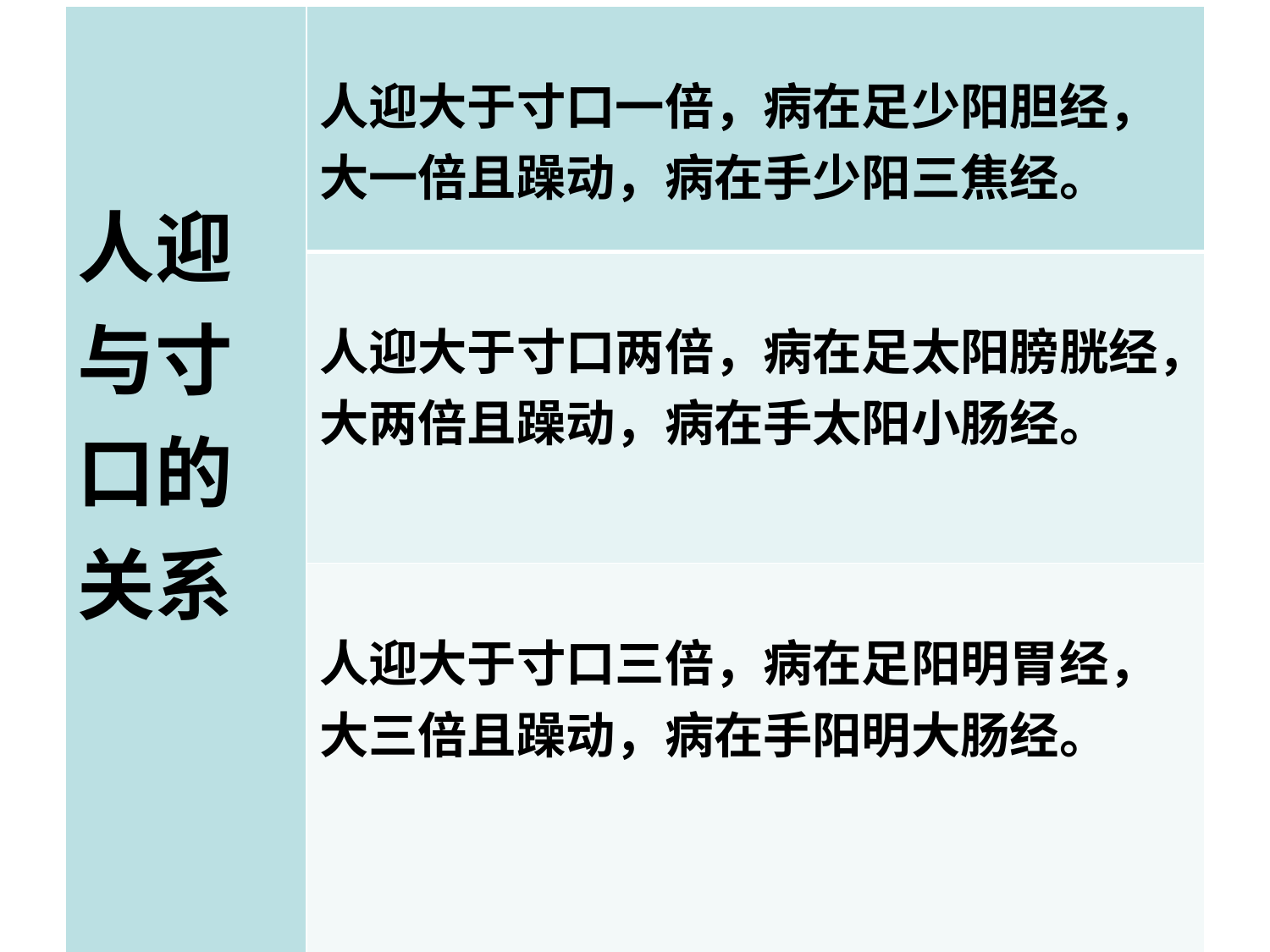

| 人迎与寸口的关系 | 人迎大于寸口一倍，病在足少阳胆经，大一倍且躁动，病在手少阳三焦经。 |
| --- | --- |
|  | 人迎大于寸口两倍，病在足太阳膀胱经，大两倍且躁动，病在手太阳小肠经。 |
|  | 人迎大于寸口三倍，病在足阳明胃经，大三倍且躁动，病在手阳明大肠经。 |